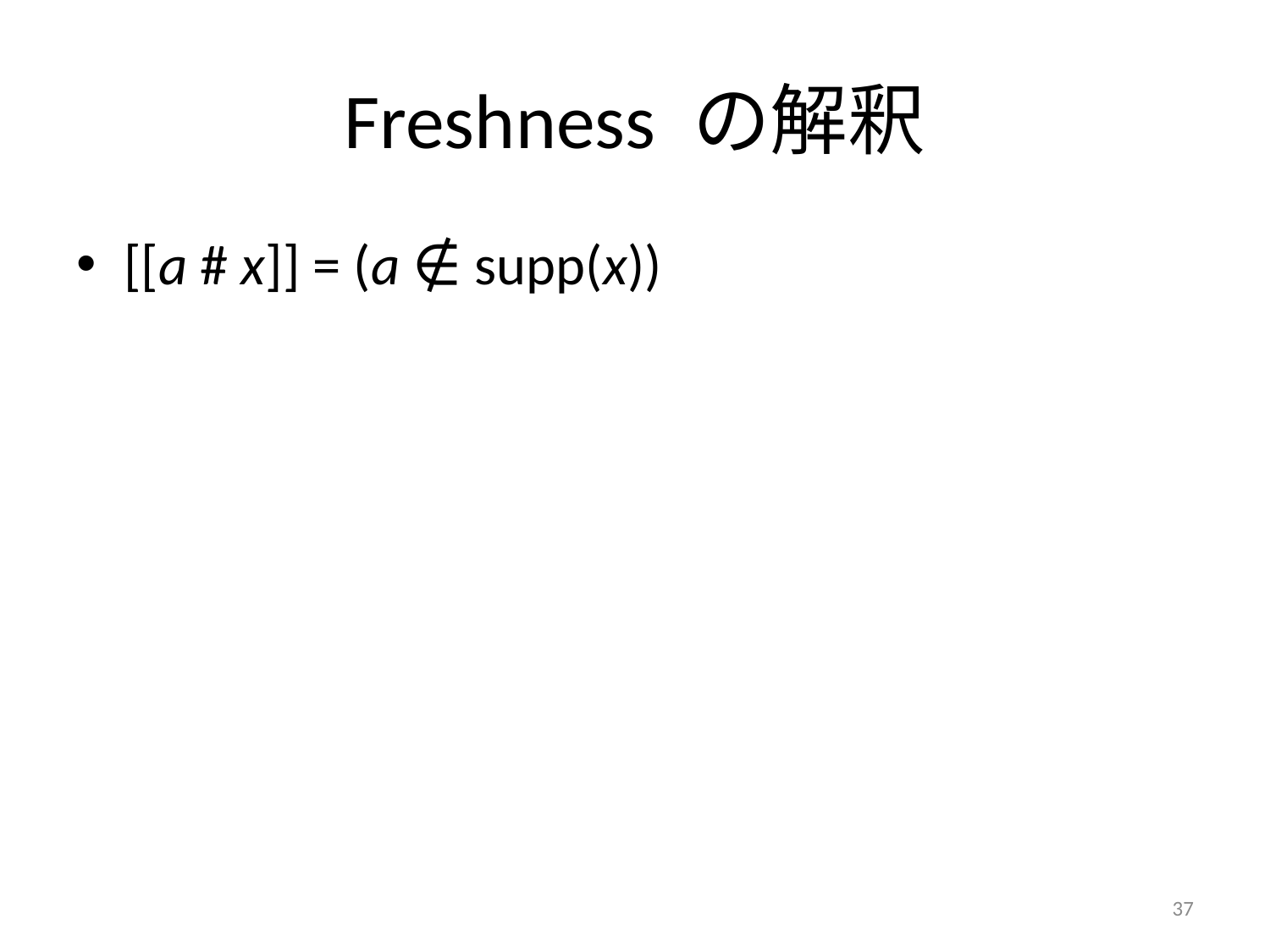

# Freshness の解釈
[[a # x]] = (a ∉ supp(x))
37